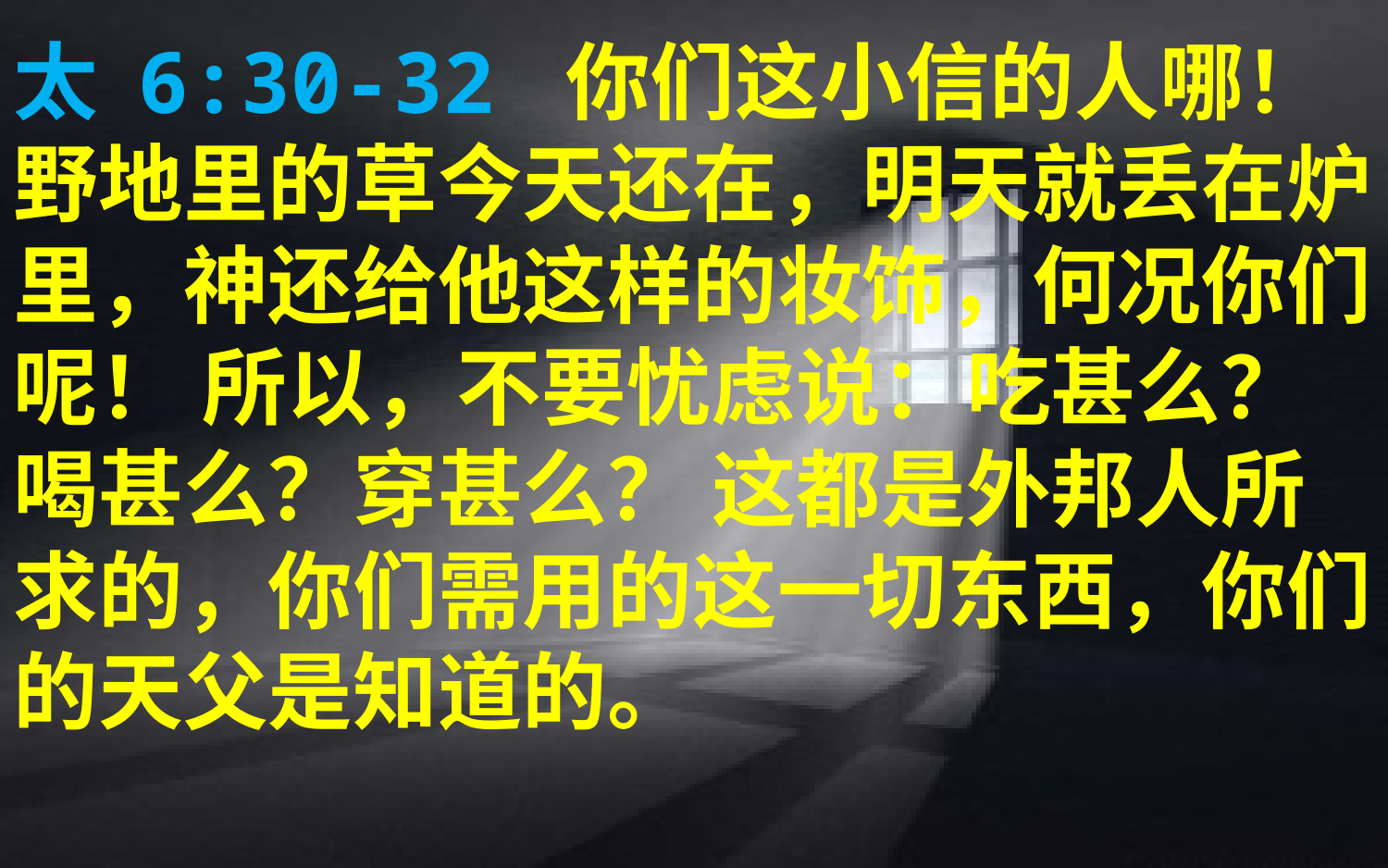

太 6:30-32 你们这小信的人哪！野地里的草今天还在，明天就丢在炉里，神还给他这样的妆饰，何况你们呢！ 所以，不要忧虑说：吃甚么？喝甚么？穿甚么？ 这都是外邦人所求的，你们需用的这一切东西，你们的天父是知道的。